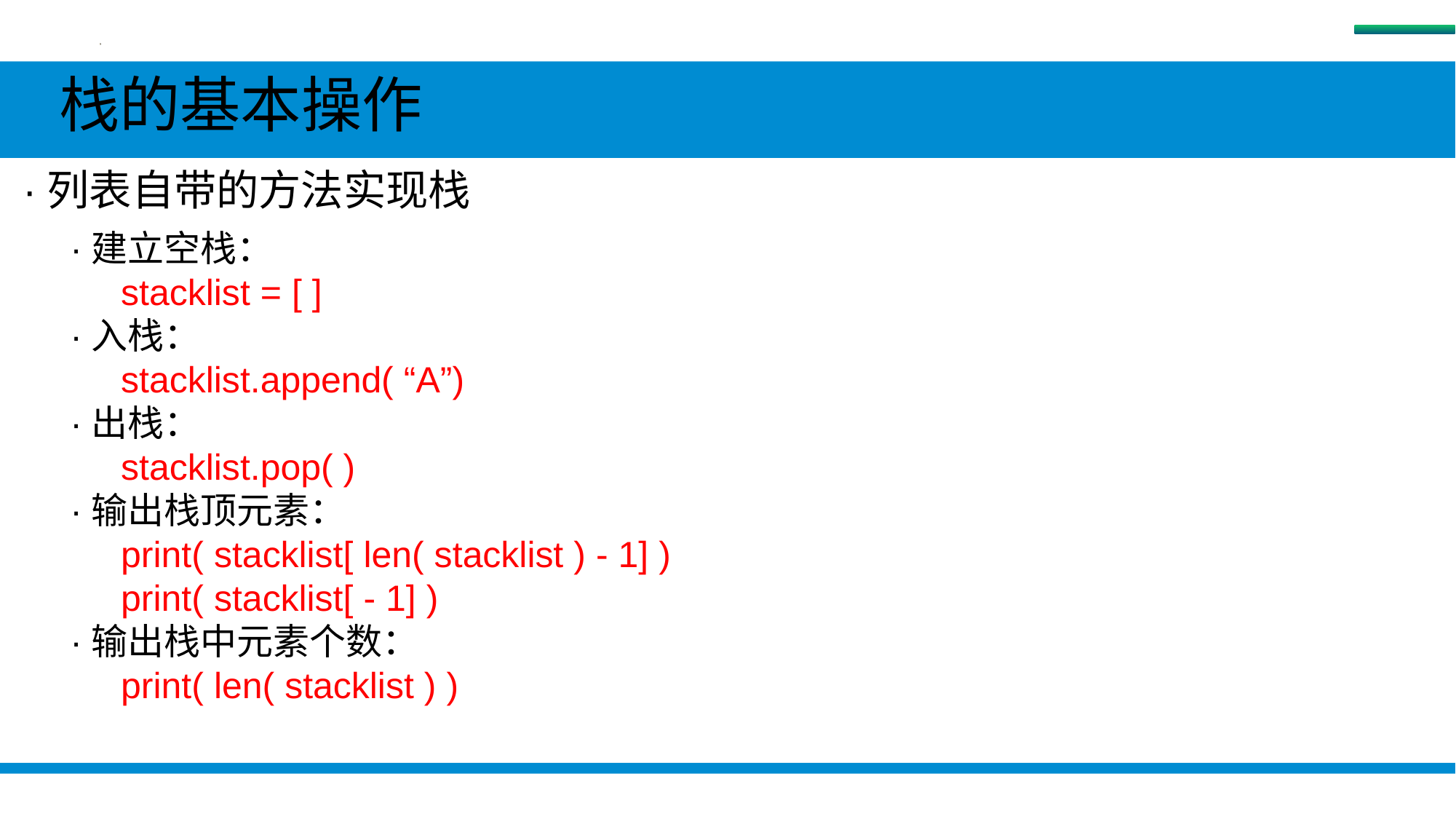

栈

  栈的基本操作
 ·列表自带的方法实现栈
·建立空栈：
     stacklist = [ ]
·入栈：
     stacklist.append( “A”)
·出栈：
     stacklist.pop( )
·输出栈顶元素：
     print( stacklist[ len( stacklist ) - 1] )
     print( stacklist[ - 1] )
·输出栈中元素个数：
     print( len( stacklist ) )
#